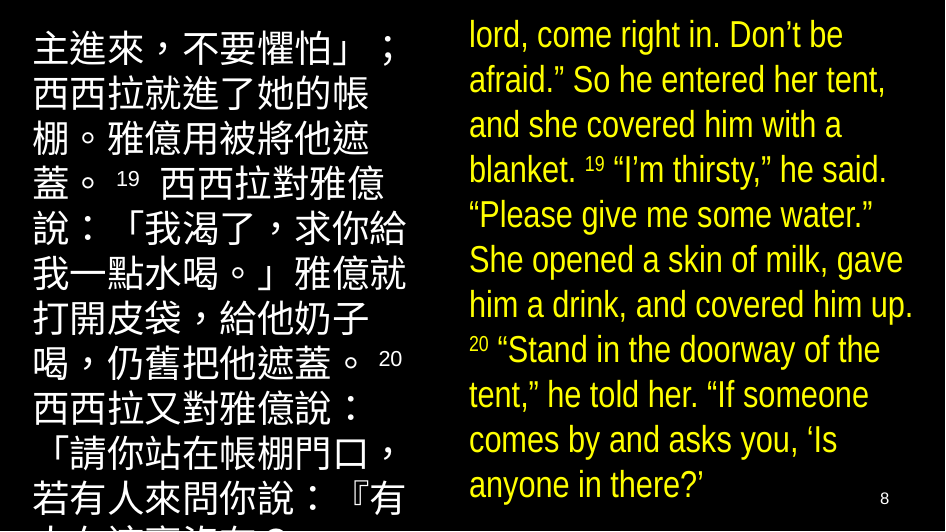

lord, come right in. Don’t be afraid.” So he entered her tent, and she covered him with a blanket. 19 “I’m thirsty,” he said. “Please give me some water.” She opened a skin of milk, gave him a drink, and covered him up. 20 “Stand in the doorway of the tent,” he told her. “If someone comes by and asks you, ‘Is anyone in there?’
主進來，不要懼怕」；西西拉就進了她的帳棚。雅億用被將他遮蓋。19 西西拉對雅億說：「我渴了，求你給我一點水喝。」雅億就打開皮袋，給他奶子喝，仍舊把他遮蓋。20 西西拉又對雅億說：「請你站在帳棚門口，若有人來問你說：『有人在這裏沒有？』
8